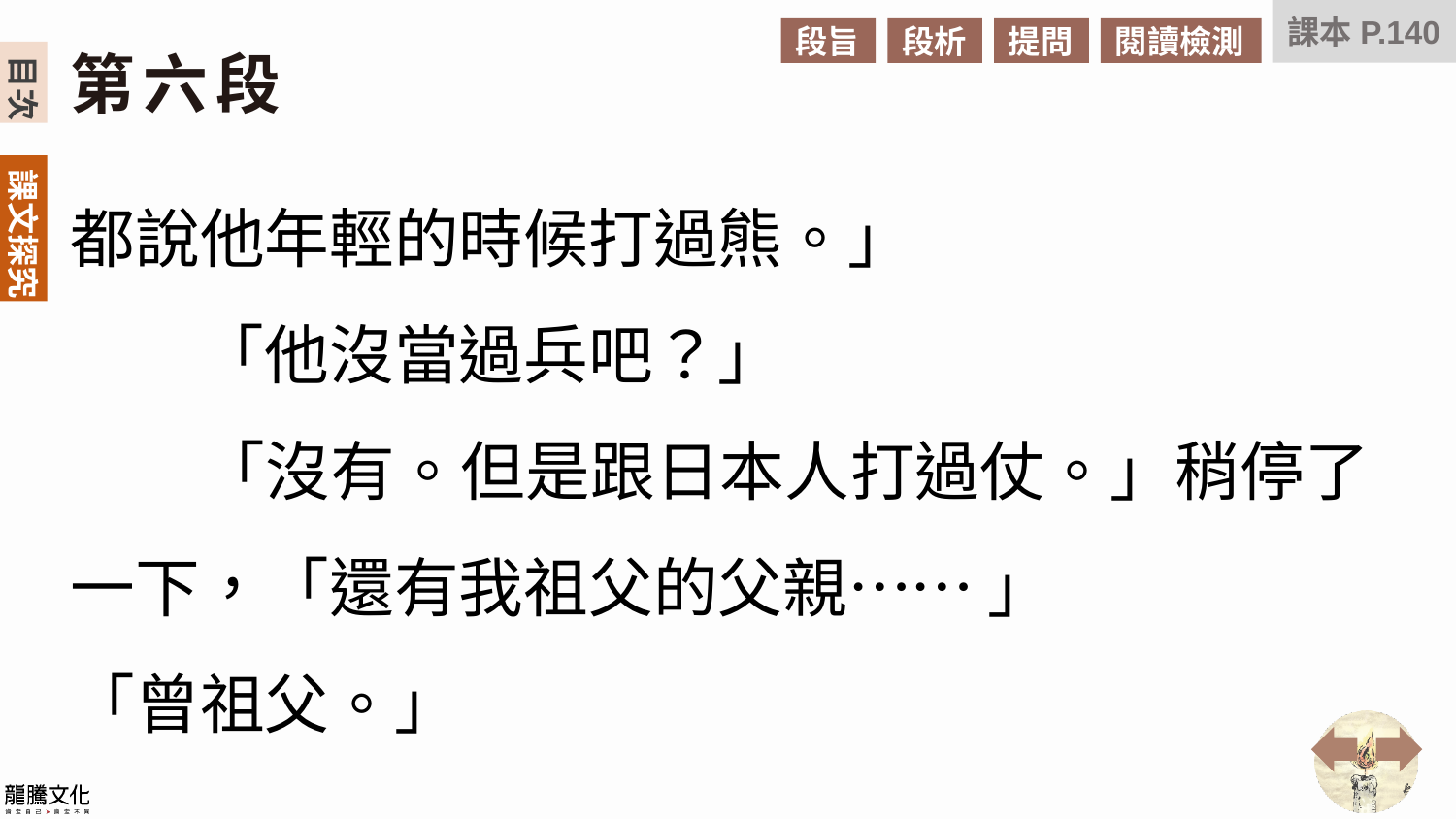

課本P.140
段旨
段析
提問
閱讀檢測
第六段
都說他年輕的時候打過熊。」
　　「他沒當過兵吧？」
　　「沒有。但是跟日本人打過仗。」稍停了一下，「還有我祖父的父親…… 」
「曾祖父。」